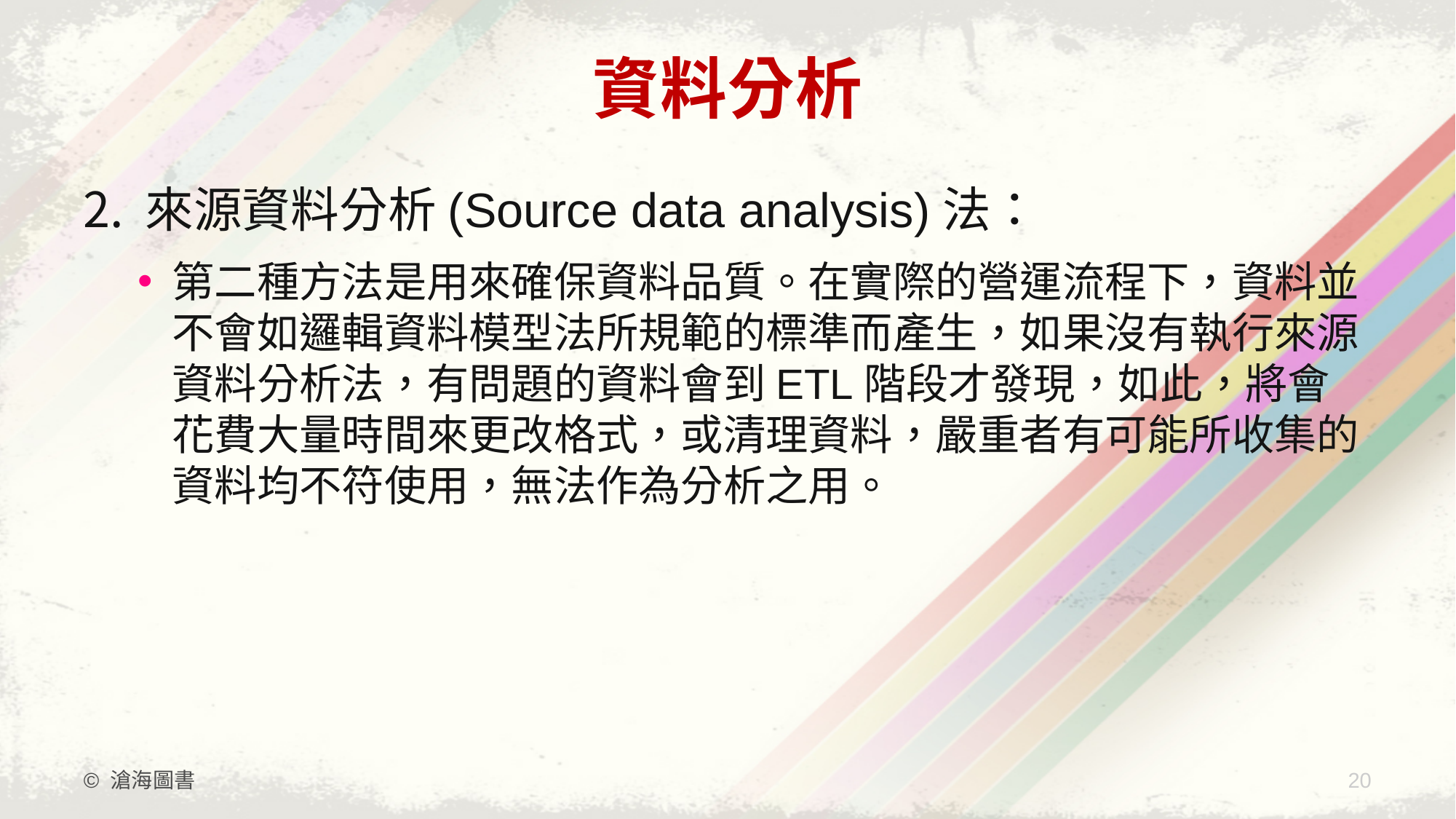

# 資料分析
來源資料分析(Source data analysis)法：
第二種方法是用來確保資料品質。在實際的營運流程下，資料並不會如邏輯資料模型法所規範的標準而產生，如果沒有執行來源資料分析法，有問題的資料會到ETL階段才發現，如此，將會花費大量時間來更改格式，或清理資料，嚴重者有可能所收集的資料均不符使用，無法作為分析之用。
© 滄海圖書

20